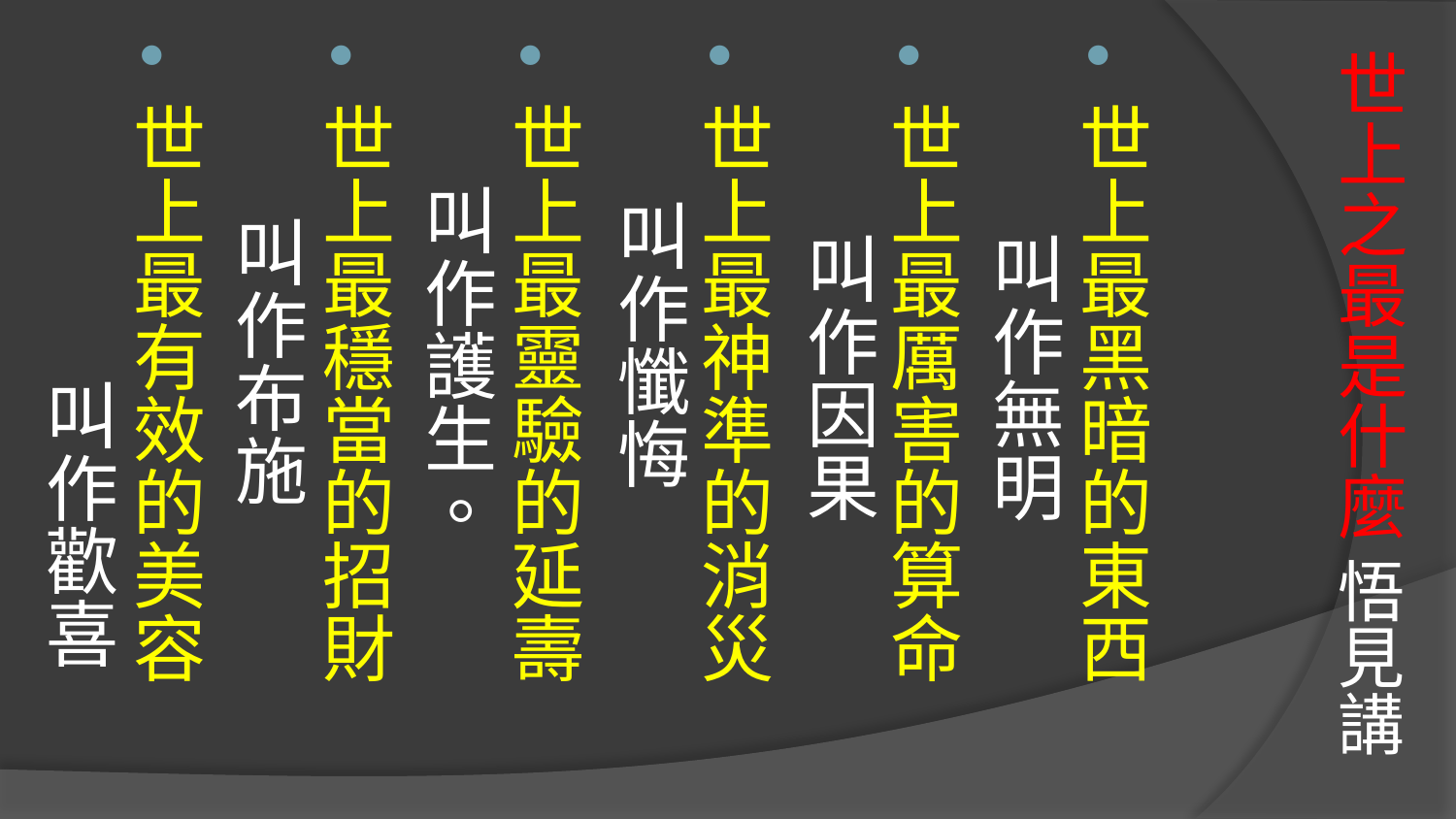

# 世上之最是什麼 悟見講
世上最黑暗的東西               叫作無明
世上最厲害的算命               叫作因果
世上最神準的消災             叫作懺悔
世上最靈驗的延壽            叫作護生。
世上最穩當的招財              叫作布施
世上最有效的美容                        叫作歡喜